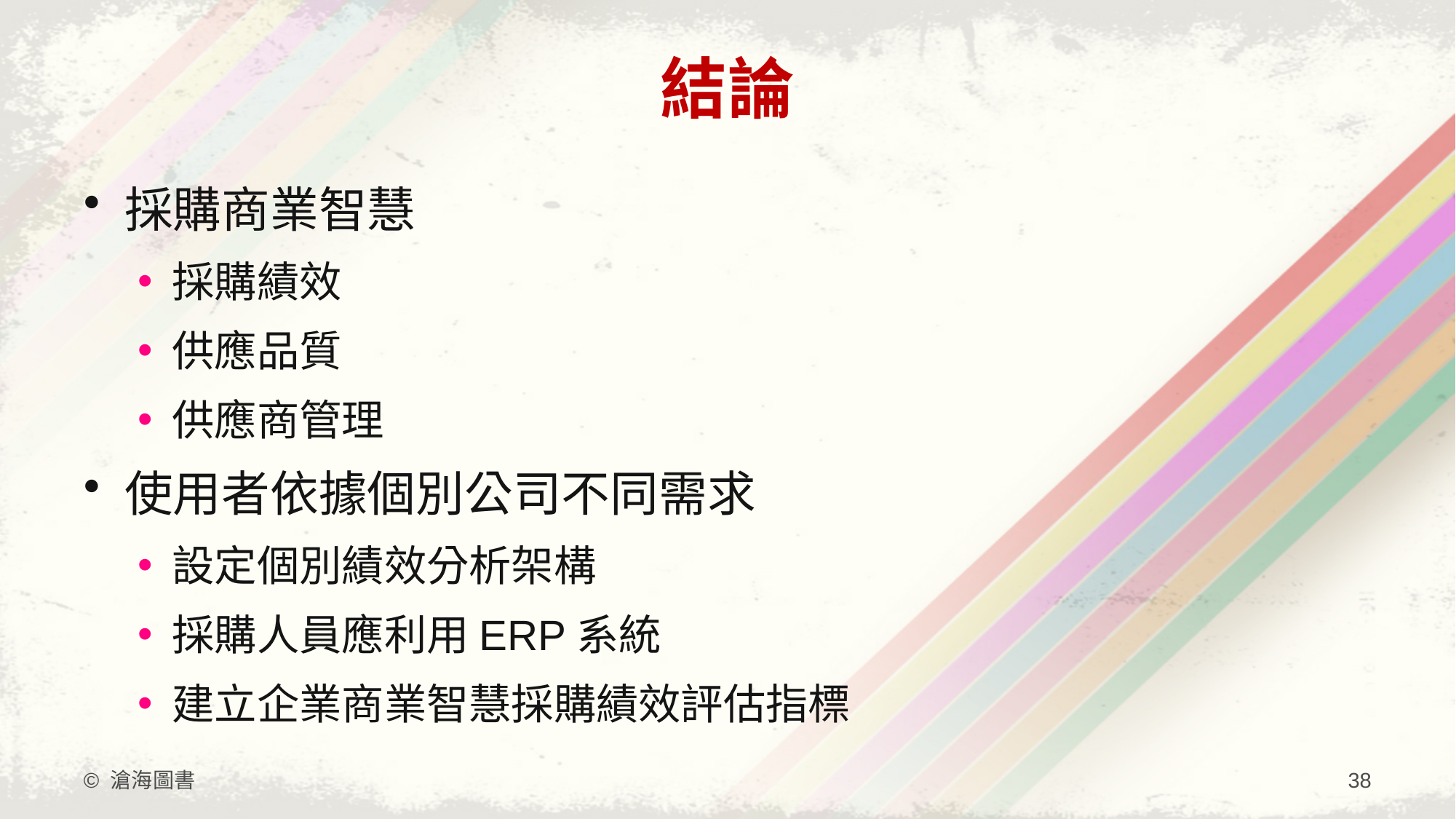

# 結論
採購商業智慧
採購績效
供應品質
供應商管理
使用者依據個別公司不同需求
設定個別績效分析架構
採購人員應利用ERP系統
建立企業商業智慧採購績效評估指標

© 滄海圖書
38